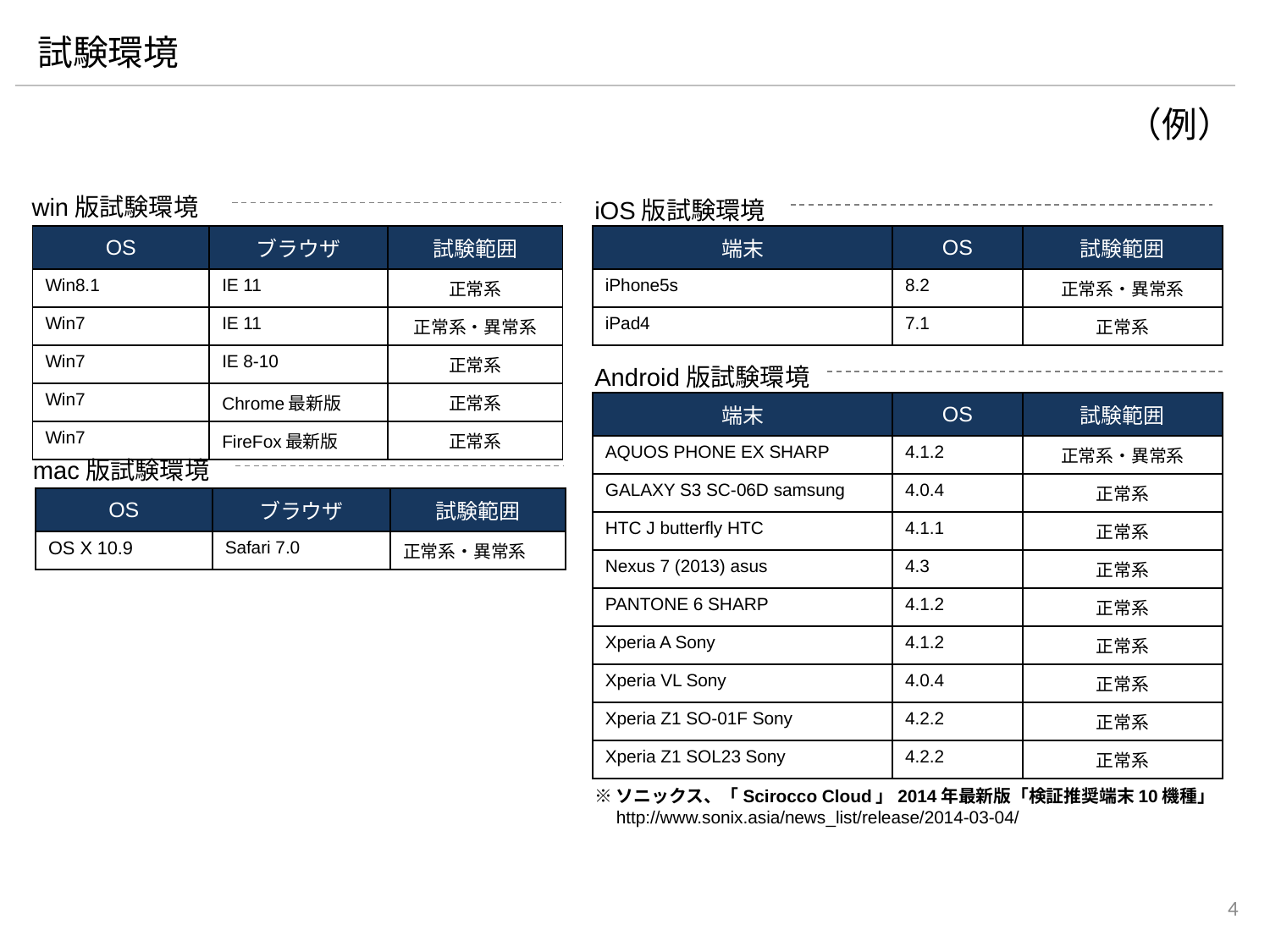

# 試験環境
（例）
win版試験環境
iOS版試験環境
| OS | ブラウザ | 試験範囲 |
| --- | --- | --- |
| Win8.1 | IE 11 | 正常系 |
| Win7 | IE 11 | 正常系・異常系 |
| Win7 | IE 8-10 | 正常系 |
| Win7 | Chrome最新版 | 正常系 |
| Win7 | FireFox最新版 | 正常系 |
| 端末 | OS | 試験範囲 |
| --- | --- | --- |
| iPhone5s | 8.2 | 正常系・異常系 |
| iPad4 | 7.1 | 正常系 |
Android版試験環境
| 端末 | OS | 試験範囲 |
| --- | --- | --- |
| AQUOS PHONE EX SHARP | 4.1.2 | 正常系・異常系 |
| GALAXY S3 SC-06D samsung | 4.0.4 | 正常系 |
| HTC J butterfly HTC | 4.1.1 | 正常系 |
| Nexus 7 (2013) asus | 4.3 | 正常系 |
| PANTONE 6 SHARP | 4.1.2 | 正常系 |
| Xperia A Sony | 4.1.2 | 正常系 |
| Xperia VL Sony | 4.0.4 | 正常系 |
| Xperia Z1 SO-01F Sony | 4.2.2 | 正常系 |
| Xperia Z1 SOL23 Sony | 4.2.2 | 正常系 |
mac版試験環境
| OS | ブラウザ | 試験範囲 |
| --- | --- | --- |
| OS X 10.9 | Safari 7.0 | 正常系・異常系 |
※ソニックス、「Scirocco Cloud」2014年最新版「検証推奨端末10機種」
　http://www.sonix.asia/news_list/release/2014-03-04/
4